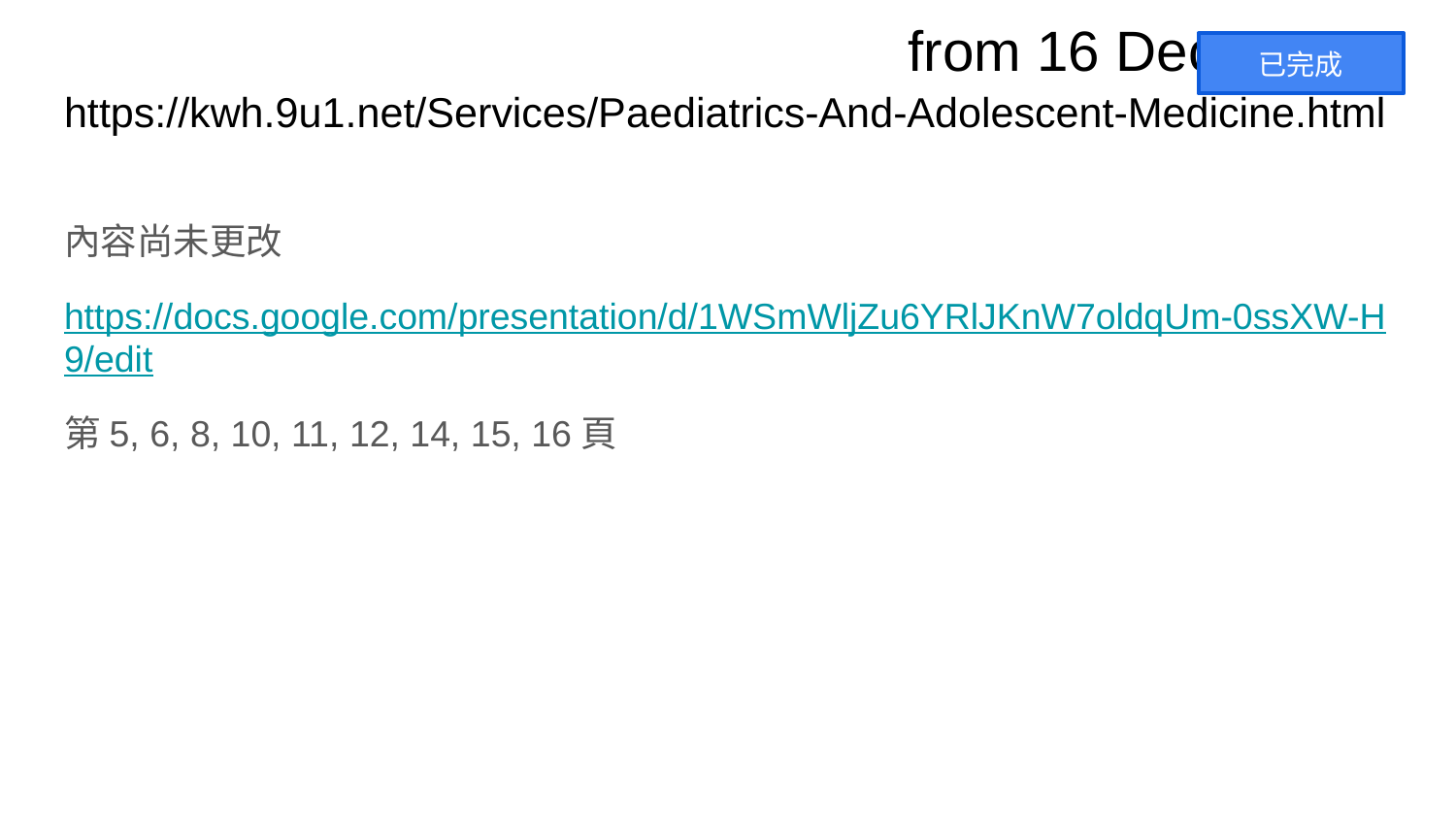

from 16 Dec
已完成
# https://kwh.9u1.net/Services/Paediatrics-And-Adolescent-Medicine.html

內容尚未更改
https://docs.google.com/presentation/d/1WSmWljZu6YRlJKnW7oldqUm-0ssXW-H9/edit
第5, 6, 8, 10, 11, 12, 14, 15, 16頁